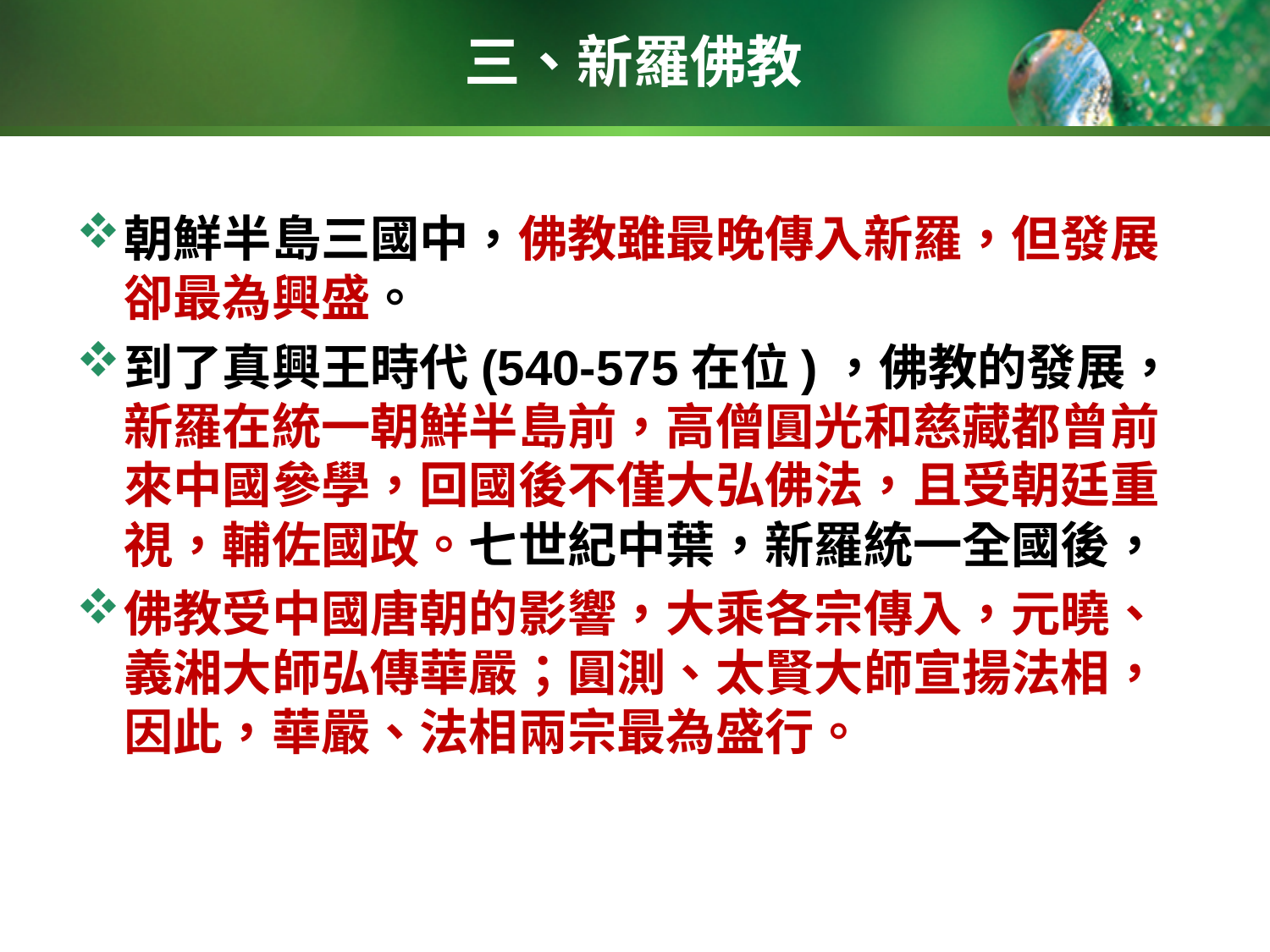

# 三、新羅佛教
朝鮮半島三國中，佛教雖最晚傳入新羅，但發展卻最為興盛。
到了真興王時代(540-575在位)，佛教的發展，新羅在統一朝鮮半島前，高僧圓光和慈藏都曾前來中國參學，回國後不僅大弘佛法，且受朝廷重視，輔佐國政。七世紀中葉，新羅統一全國後，
佛教受中國唐朝的影響，大乘各宗傳入，元曉、義湘大師弘傳華嚴；圓測、太賢大師宣揚法相，因此，華嚴、法相兩宗最為盛行。